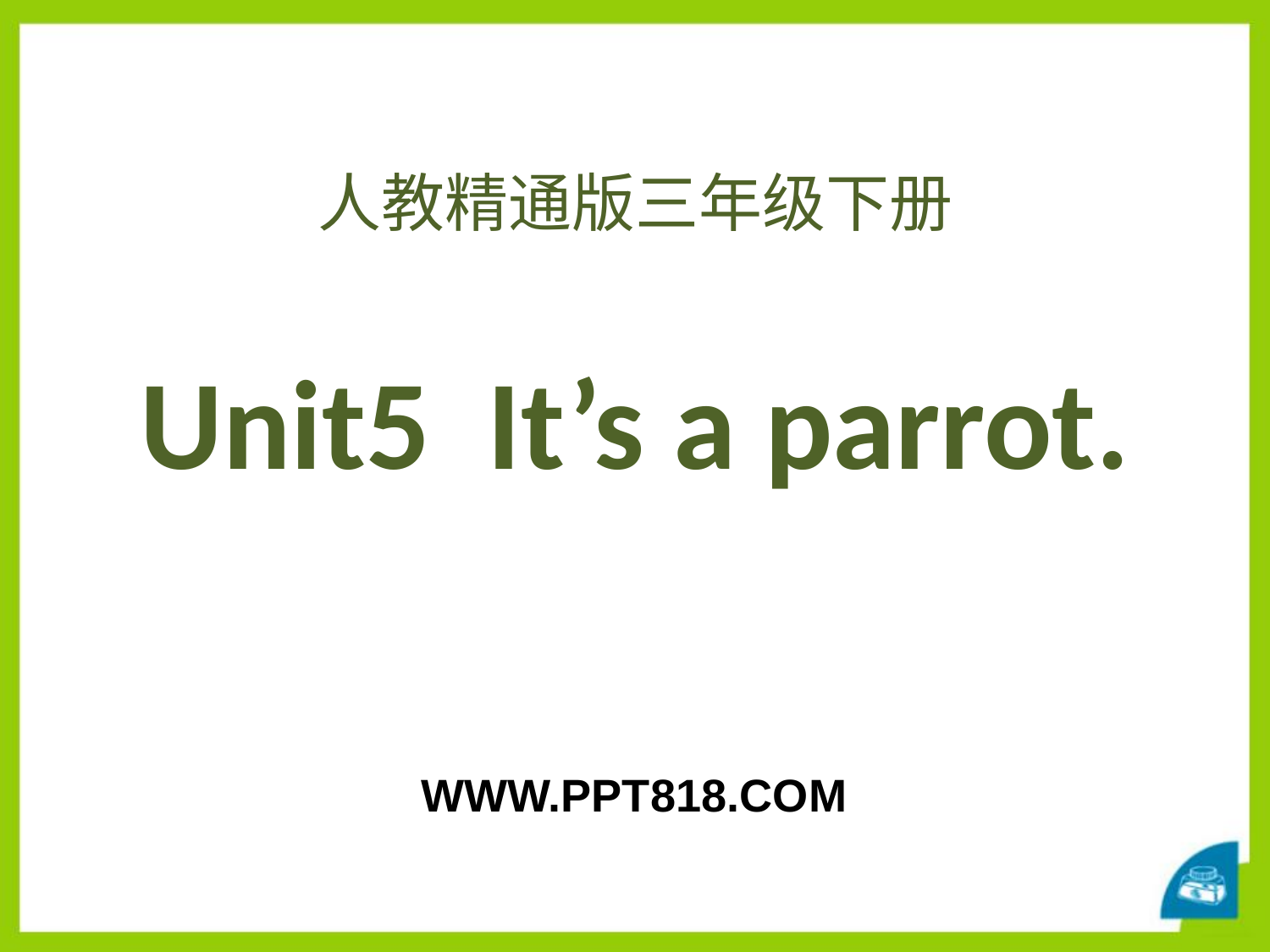

人教精通版三年级下册
# Unit5  It’s a parrot.
WWW.PPT818.COM